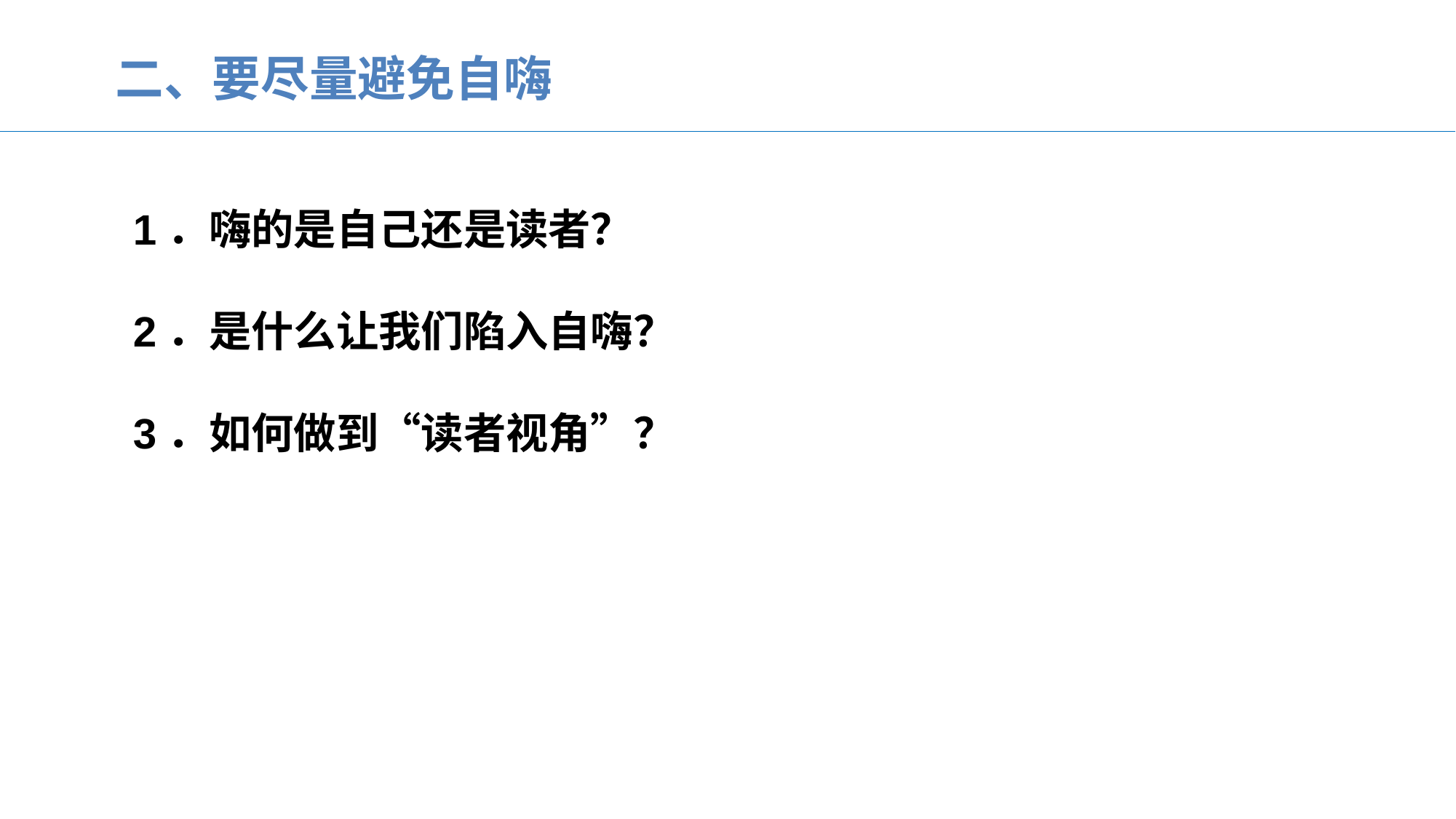

二、要尽量避免自嗨
1．嗨的是自己还是读者？

2．是什么让我们陷入自嗨？

3．如何做到“读者视角”？